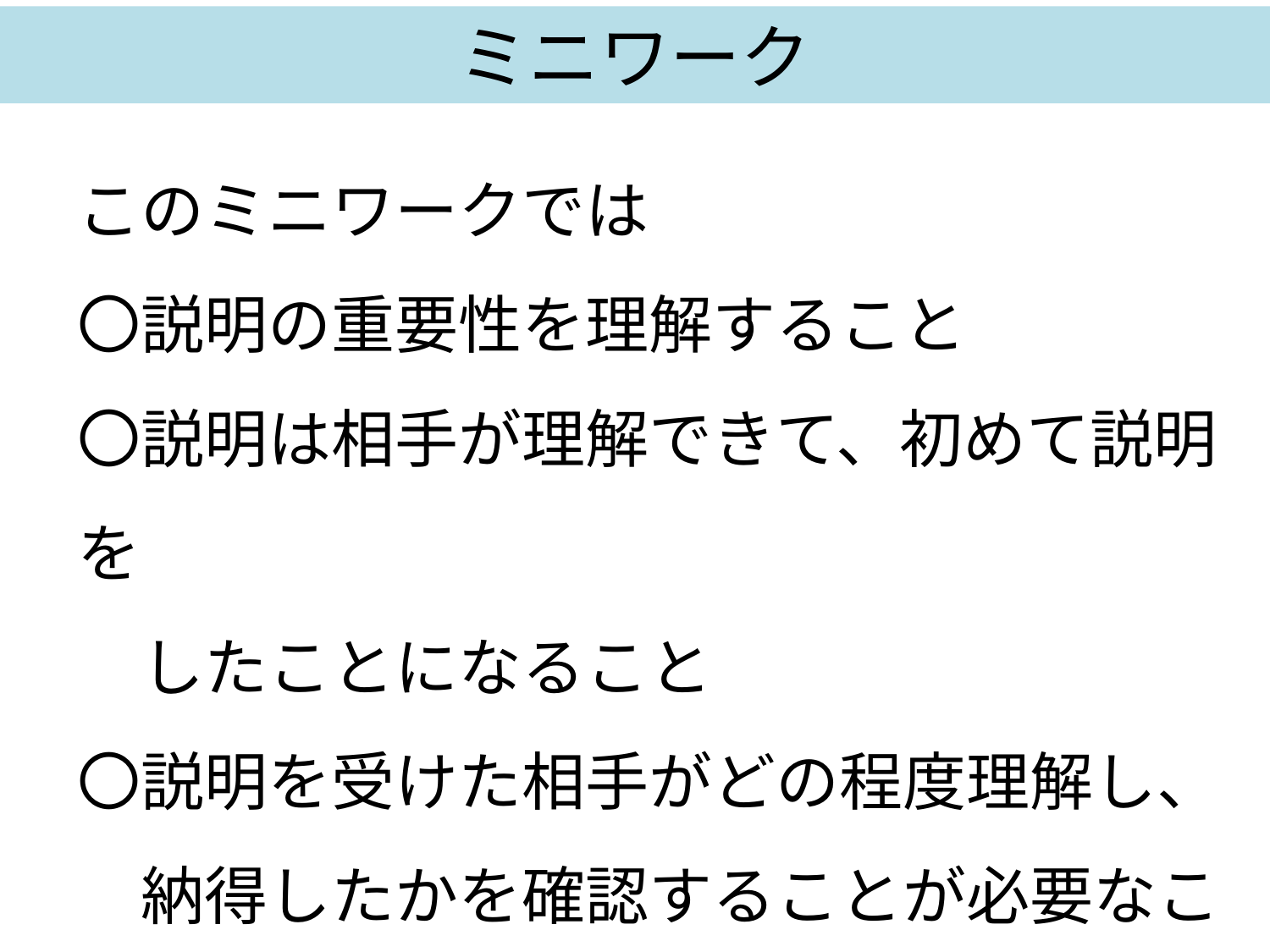

ミニワーク
このミニワークでは
〇説明の重要性を理解すること
〇説明は相手が理解できて、初めて説明を
　したことになること
〇説明を受けた相手がどの程度理解し、
　納得したかを確認することが必要なこと
　などをを考えてみましょう。